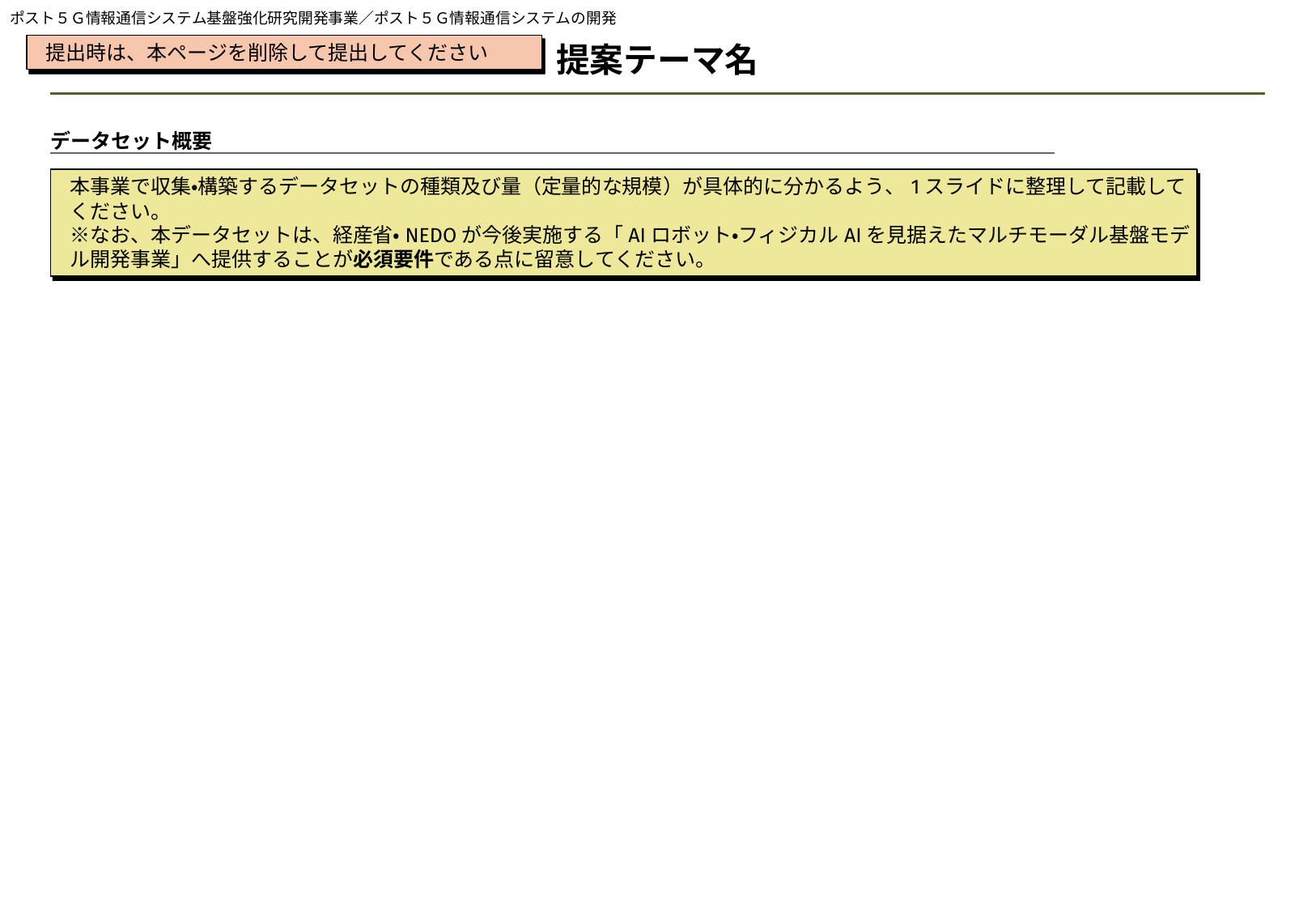

ポスト５Ｇ情報通信システム基盤強化研究開発事業／ポスト５Ｇ情報通信システムの開発
提案テーマ名
提出時は、本ページを削除して提出してください
データセット概要
本事業で収集・構築するデータセットの種類及び量（定量的な規模）が具体的に分かるよう、1スライドに整理して記載してください。
※なお、本データセットは、経産省・NEDOが今後実施する「AIロボット・フィジカルAIを見据えたマルチモーダル基盤モデル開発事業」へ提供することが必須要件である点に留意してください。